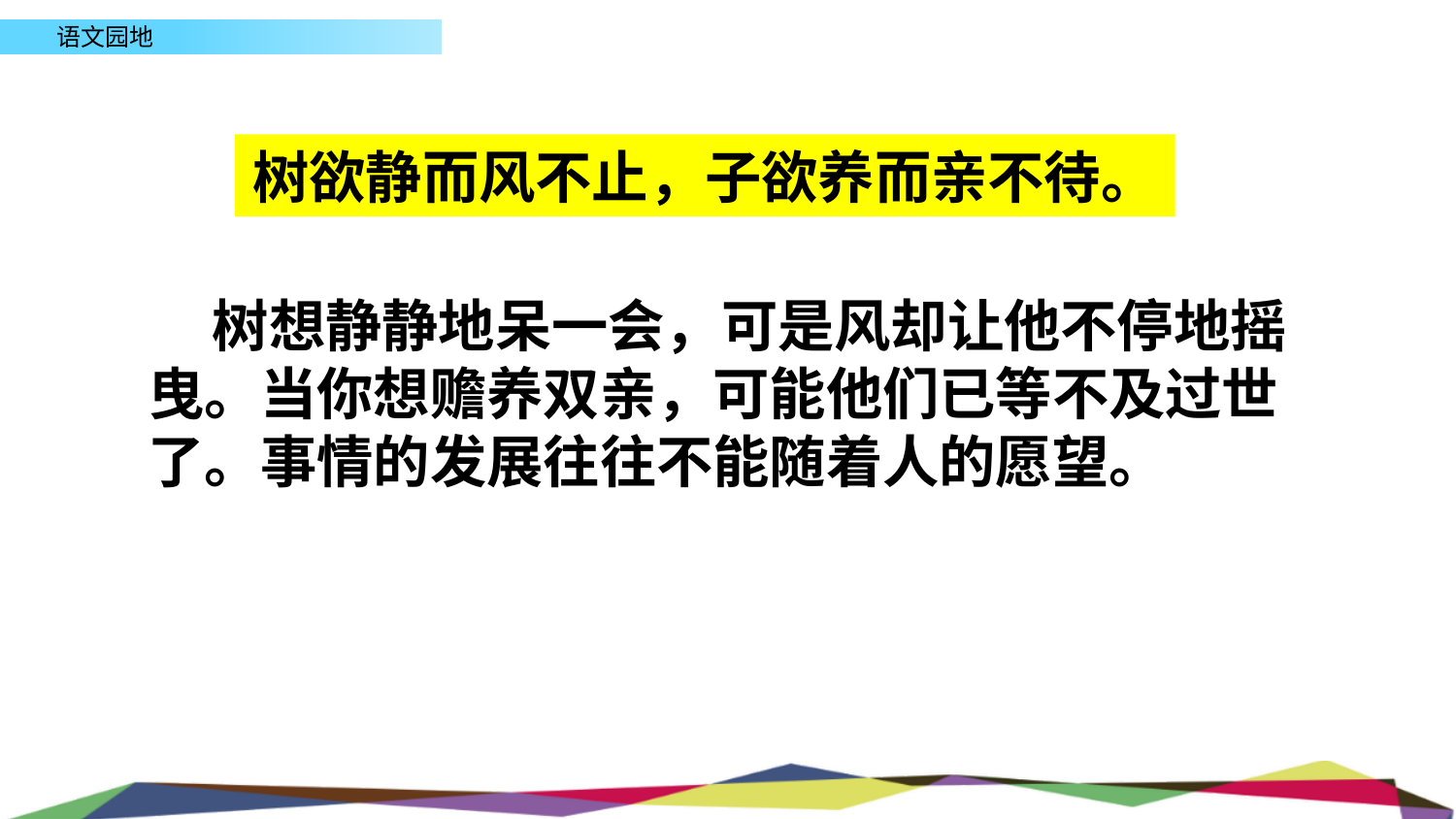

树欲静而风不止，子欲养而亲不待。
    树想静静地呆一会，可是风却让他不停地摇曳。当你想赡养双亲，可能他们已等不及过世了。事情的发展往往不能随着人的愿望。